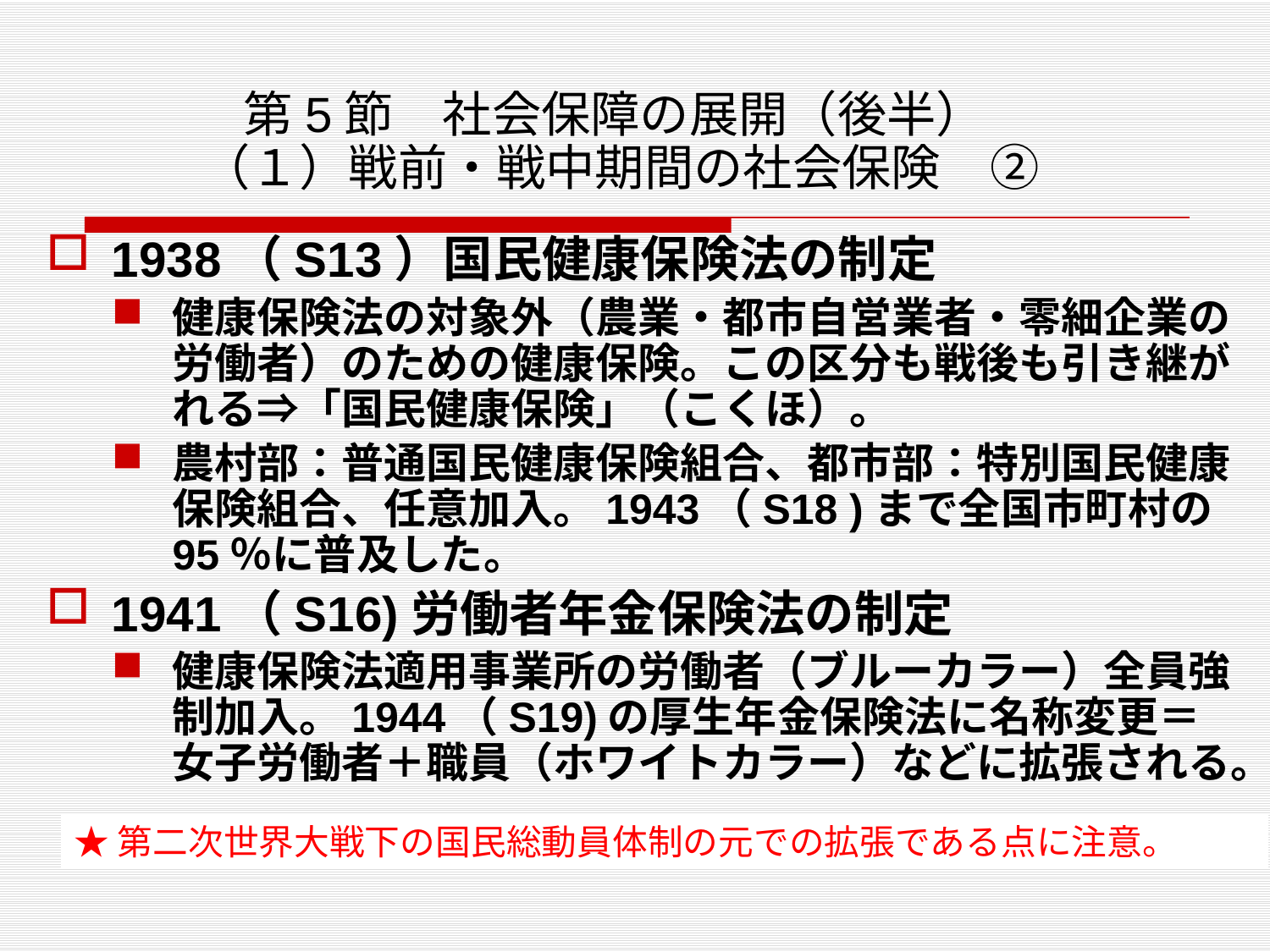

# 第5節　社会保障の展開（後半） （１）戦前・戦中期間の社会保険　②
1938（S13）国民健康保険法の制定
健康保険法の対象外（農業・都市自営業者・零細企業の労働者）のための健康保険。この区分も戦後も引き継がれる⇒「国民健康保険」（こくほ）。
農村部：普通国民健康保険組合、都市部：特別国民健康保険組合、任意加入。1943（S18 )まで全国市町村の95％に普及した。
1941（S16)労働者年金保険法の制定
健康保険法適用事業所の労働者（ブルーカラー）全員強制加入。1944（S19)の厚生年金保険法に名称変更＝女子労働者＋職員（ホワイトカラー）などに拡張される。
★第二次世界大戦下の国民総動員体制の元での拡張である点に注意。